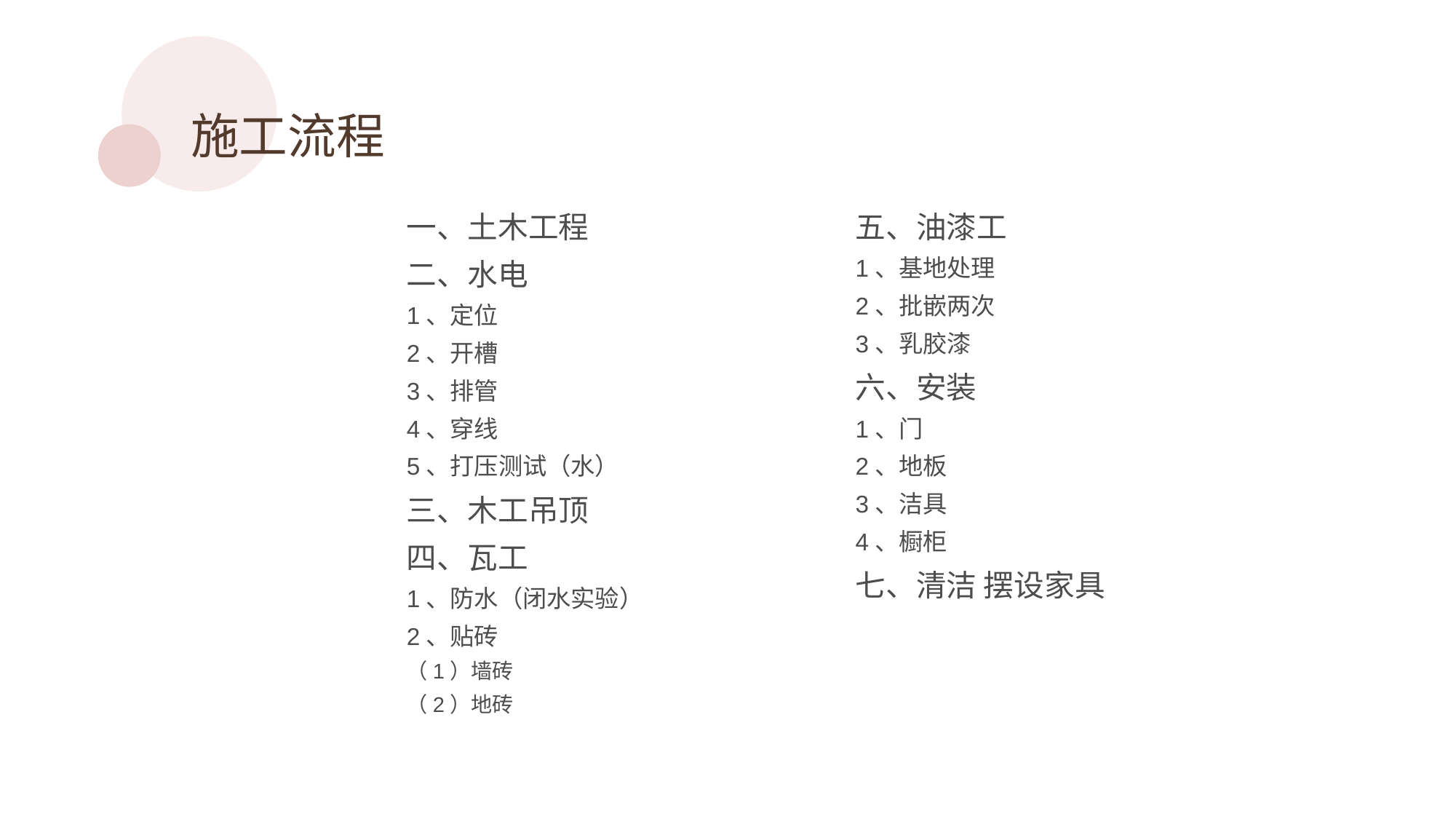

施工流程

一、土木工程
二、水电
1、定位
2、开槽
3、排管
4、穿线
5、打压测试（水）
三、木工吊顶
四、瓦工
1、防水（闭水实验）
2、贴砖
（1）墙砖
（2）地砖

五、油漆工
1、基地处理
2、批嵌两次
3、乳胶漆
六、安装
1、门
2、地板
3、洁具
4、橱柜
七、清洁 摆设家具